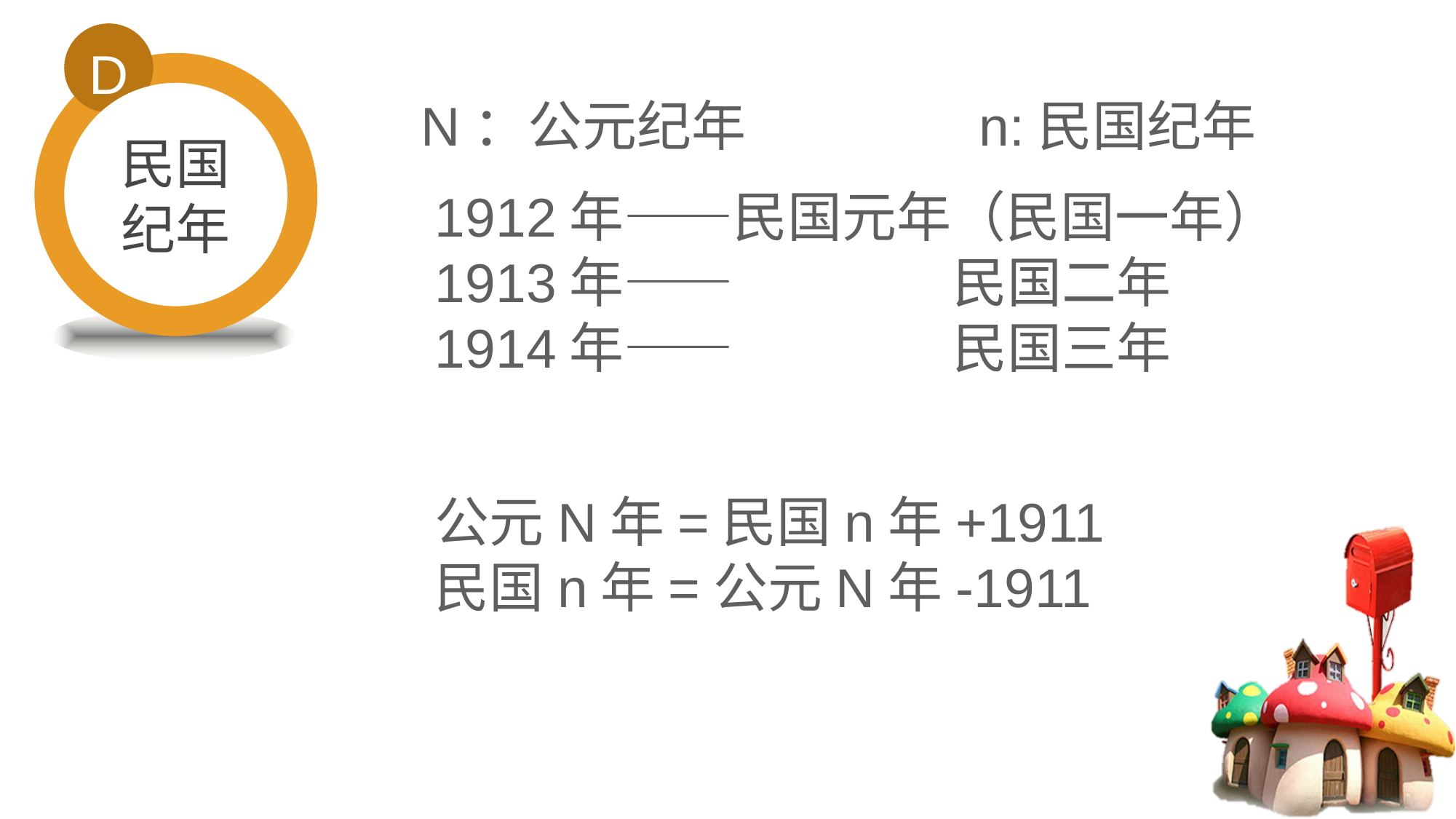

D

民国纪年

N：公元纪年
n:民国纪年
1912年——民国元年（民国一年）
1913年——                  民国二年
1914年——                  民国三年
公元N年=民国n年+1911
民国n年=公元N年-1911
27